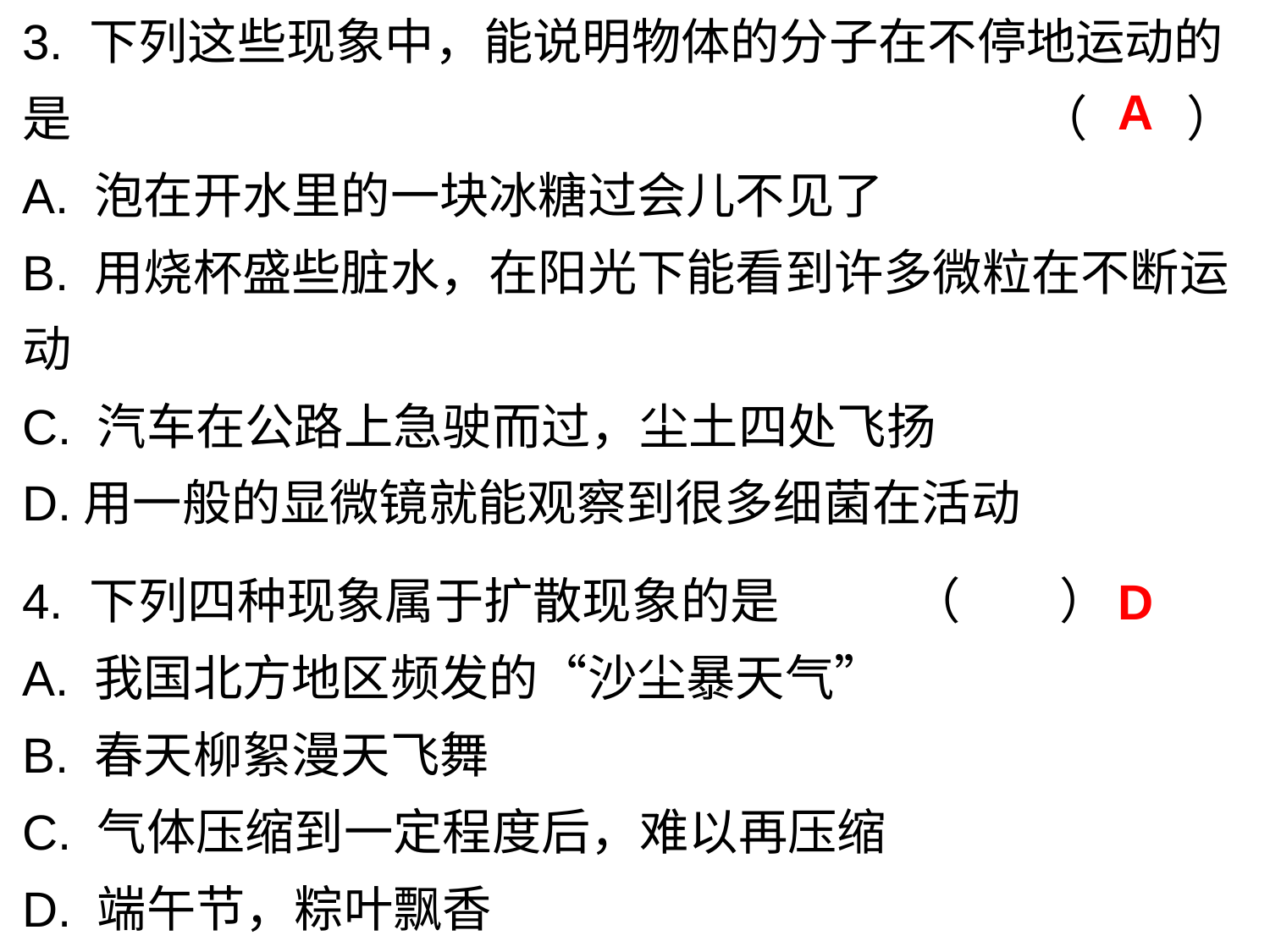

3. 下列这些现象中，能说明物体的分子在不停地运动的是								（　　）
A. 泡在开水里的一块冰糖过会儿不见了
B. 用烧杯盛些脏水，在阳光下能看到许多微粒在不断运动
C. 汽车在公路上急驶而过，尘土四处飞扬
D.用一般的显微镜就能观察到很多细菌在活动
A
4. 下列四种现象属于扩散现象的是		（　　）
A. 我国北方地区频发的“沙尘暴天气”
B. 春天柳絮漫天飞舞
C. 气体压缩到一定程度后，难以再压缩
D. 端午节，粽叶飘香
D